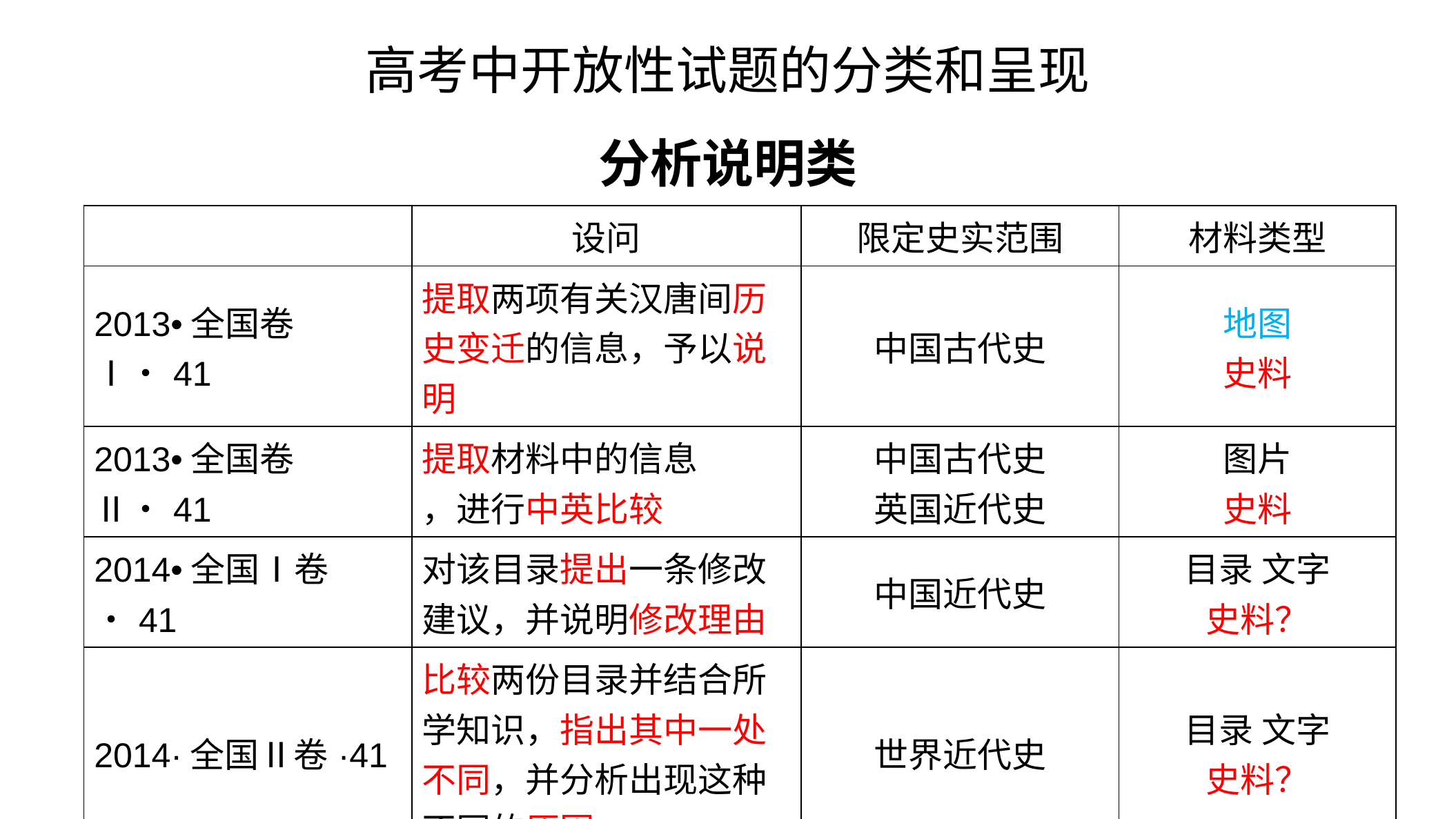

高考中开放性试题的分类和呈现
分析说明类
|  | 设问 | 限定史实范围 | 材料类型 |
| --- | --- | --- | --- |
| 2013•全国卷Ⅰ•41 | 提取两项有关汉唐间历史变迁的信息，予以说明 | 中国古代史 | 地图 史料 |
| 2013•全国卷Ⅱ•41 | 提取材料中的信息 ，进行中英比较 | 中国古代史 英国近代史 | 图片 史料 |
| 2014•全国Ⅰ卷•41 | 对该目录提出一条修改建议，并说明修改理由 | 中国近代史 | 目录 文字 史料？ |
| 2014·全国Ⅱ卷·41 | 比较两份目录并结合所学知识，指出其中一处不同，并分析出现这种不同的原因 | 世界近代史 | 目录 文字 史料？ |